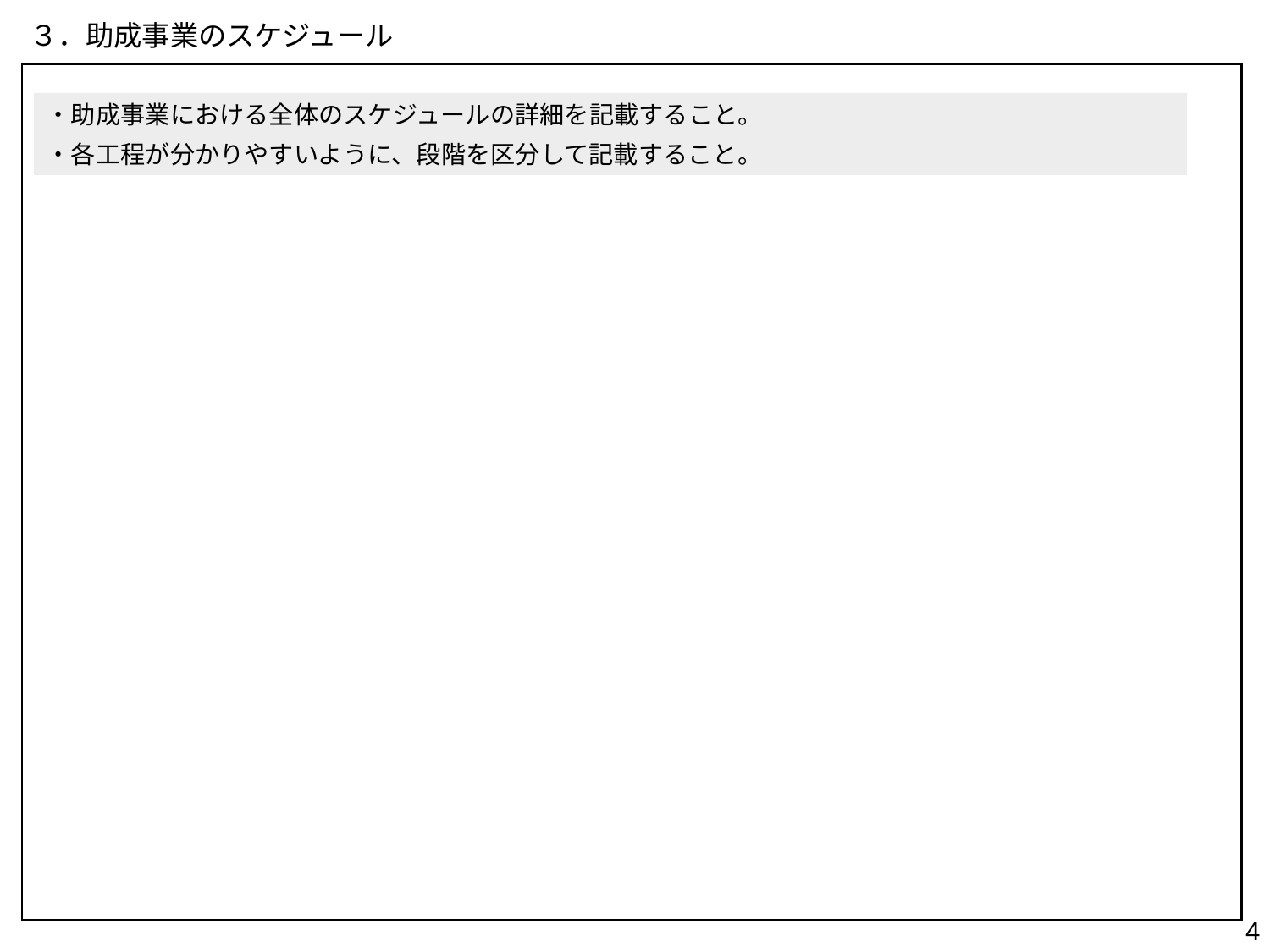

# ３．助成事業のスケジュール

・助成事業における全体のスケジュールの詳細を記載すること。
・各工程が分かりやすいように、段階を区分して記載すること。
4